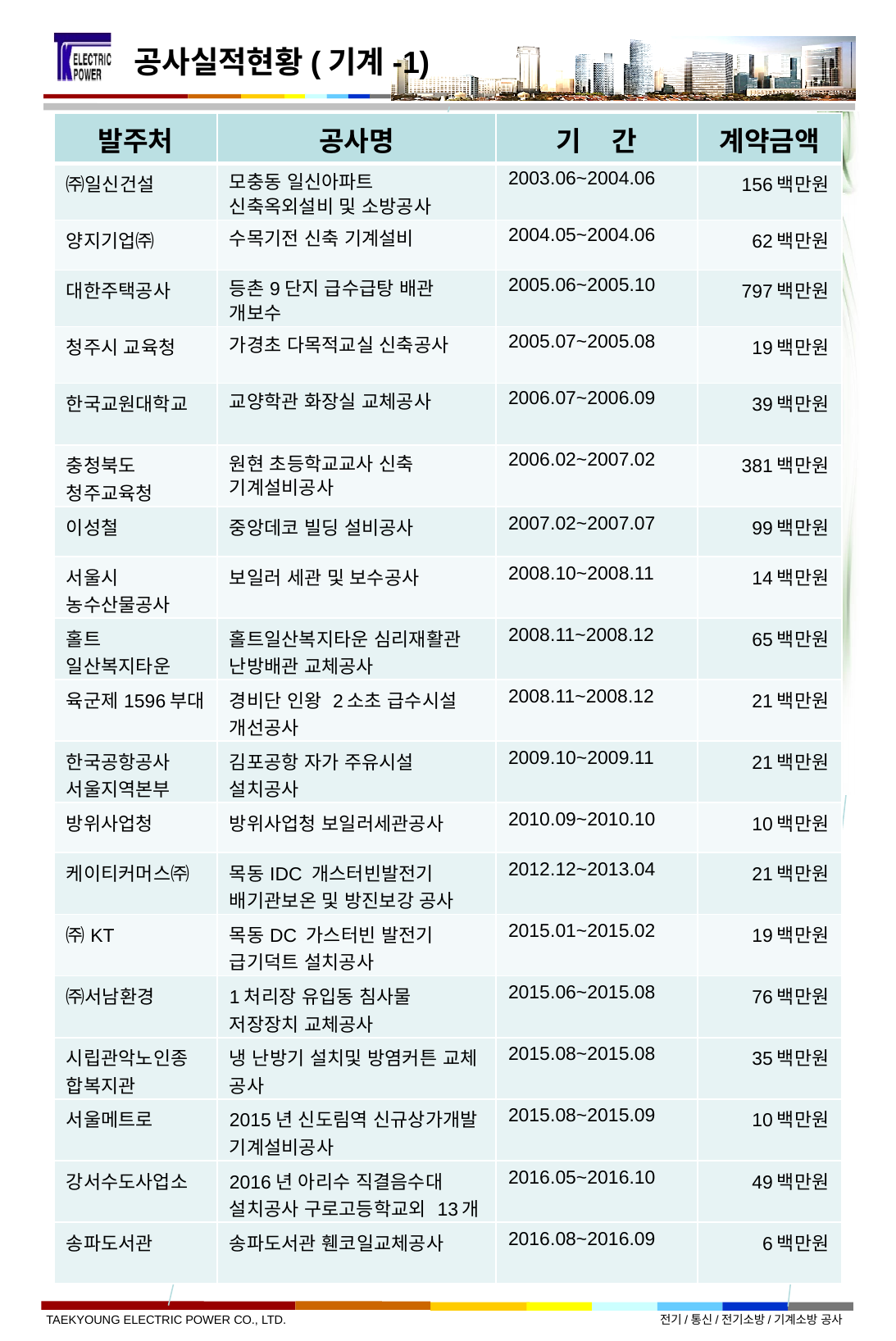

공사실적현황(기계-1)
| 발주처 | 공사명 | 기 간 | 계약금액 |
| --- | --- | --- | --- |
| ㈜일신건설 | 모충동 일신아파트 신축옥외설비 및 소방공사 | 2003.06~2004.06 | 156백만원 |
| 양지기업㈜ | 수목기전 신축 기계설비 | 2004.05~2004.06 | 62백만원 |
| 대한주택공사 | 등촌9단지 급수급탕 배관 개보수 | 2005.06~2005.10 | 797백만원 |
| 청주시 교육청 | 가경초 다목적교실 신축공사 | 2005.07~2005.08 | 19백만원 |
| 한국교원대학교 | 교양학관 화장실 교체공사 | 2006.07~2006.09 | 39백만원 |
| 충청북도 청주교육청 | 원현 초등학교교사 신축 기계설비공사 | 2006.02~2007.02 | 381백만원 |
| 이성철 | 중앙데코 빌딩 설비공사 | 2007.02~2007.07 | 99백만원 |
| 서울시 농수산물공사 | 보일러 세관 및 보수공사 | 2008.10~2008.11 | 14백만원 |
| 홀트 일산복지타운 | 홀트일산복지타운 심리재활관 난방배관 교체공사 | 2008.11~2008.12 | 65백만원 |
| 육군제1596부대 | 경비단 인왕 2소초 급수시설 개선공사 | 2008.11~2008.12 | 21백만원 |
| 한국공항공사 서울지역본부 | 김포공항 자가 주유시설 설치공사 | 2009.10~2009.11 | 21백만원 |
| 방위사업청 | 방위사업청 보일러세관공사 | 2010.09~2010.10 | 10백만원 |
| 케이티커머스㈜ | 목동IDC 개스터빈발전기 배기관보온 및 방진보강 공사 | 2012.12~2013.04 | 21백만원 |
| ㈜KT | 목동DC 가스터빈 발전기 급기덕트 설치공사 | 2015.01~2015.02 | 19백만원 |
| ㈜서남환경 | 1처리장 유입동 침사물 저장장치 교체공사 | 2015.06~2015.08 | 76백만원 |
| 시립관악노인종합복지관 | 냉 난방기 설치및 방염커튼 교체 공사 | 2015.08~2015.08 | 35백만원 |
| 서울메트로 | 2015년 신도림역 신규상가개발 기계설비공사 | 2015.08~2015.09 | 10백만원 |
| 강서수도사업소 | 2016년 아리수 직결음수대 설치공사 구로고등학교외 13개 | 2016.05~2016.10 | 49백만원 |
| 송파도서관 | 송파도서관 휀코일교체공사 | 2016.08~2016.09 | 6백만원 |